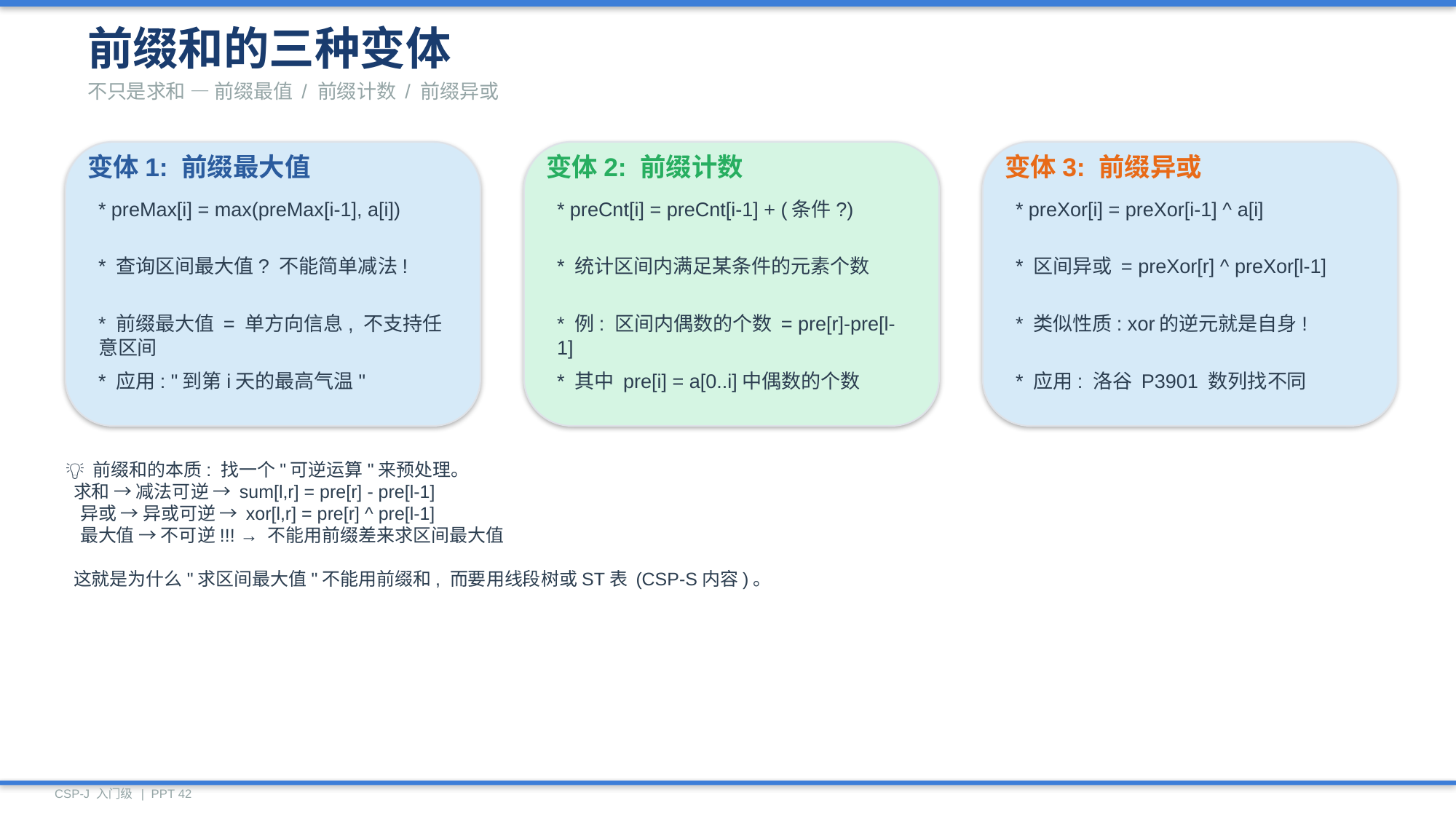

前缀和的三种变体
不只是求和 — 前缀最值 / 前缀计数 / 前缀异或

变体1: 前缀最大值
变体2: 前缀计数
变体3: 前缀异或
* preMax[i] = max(preMax[i-1], a[i])
* preCnt[i] = preCnt[i-1] + (条件?)
* preXor[i] = preXor[i-1] ^ a[i]
* 查询区间最大值? 不能简单减法!
* 统计区间内满足某条件的元素个数
* 区间异或 = preXor[r] ^ preXor[l-1]
* 前缀最大值 = 单方向信息, 不支持任意区间
* 例: 区间内偶数的个数 = pre[r]-pre[l-1]
* 类似性质: xor的逆元就是自身!
* 应用: "到第i天的最高气温"
* 其中 pre[i] = a[0..i]中偶数的个数
* 应用: 洛谷 P3901 数列找不同
💡 前缀和的本质: 找一个"可逆运算"来预处理。
  求和 → 减法可逆 → sum[l,r] = pre[r] - pre[l-1]
  异或 → 异或可逆 → xor[l,r] = pre[r] ^ pre[l-1]
  最大值 → 不可逆!!! → 不能用前缀差来求区间最大值
  这就是为什么"求区间最大值"不能用前缀和, 而要用线段树或ST表 (CSP-S内容)。

CSP-J 入门级  |  PPT 42